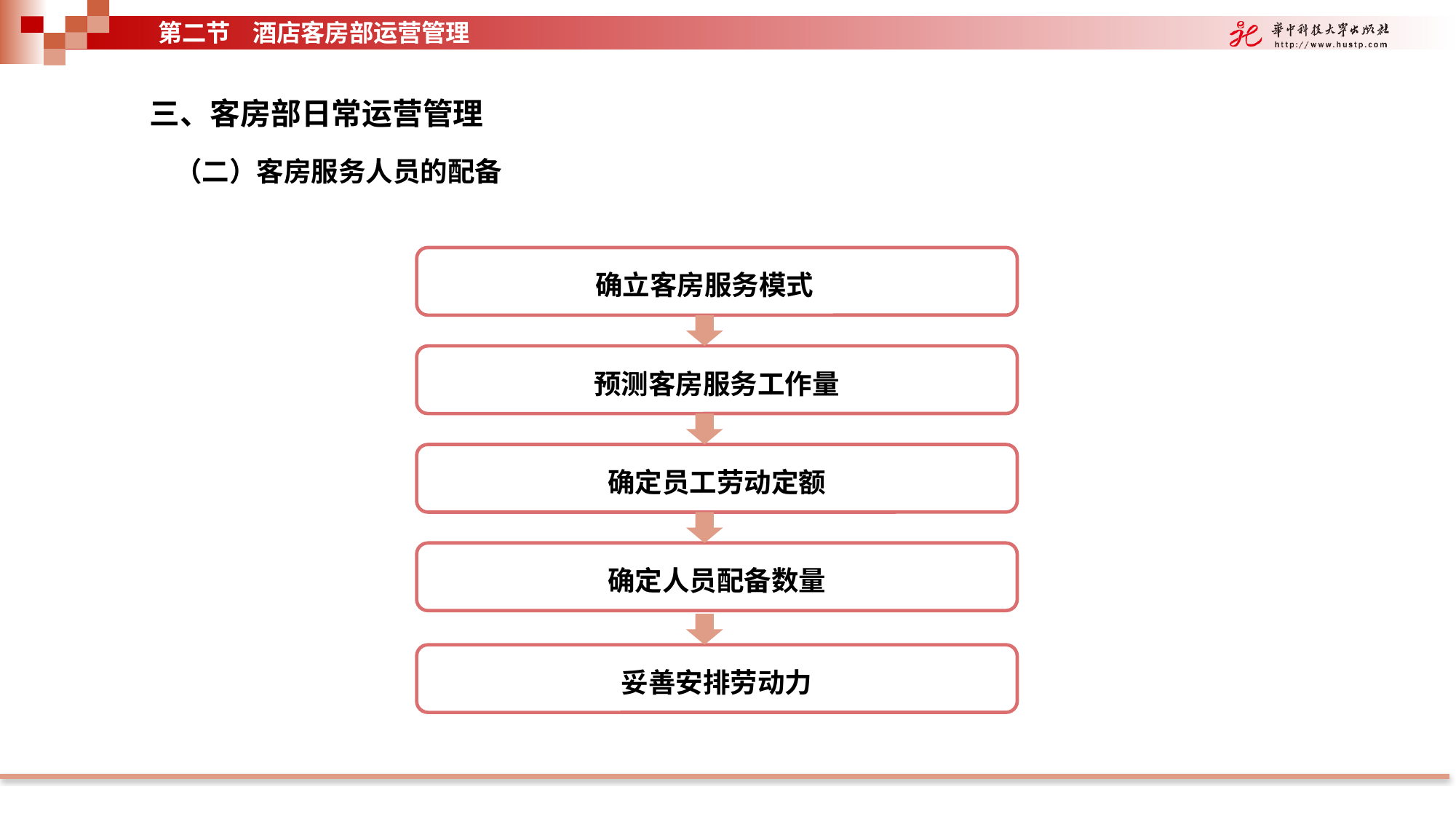

第二节    酒店客房部运营管理
三、客房部日常运营管理
（二）客房服务人员的配备

确立客房服务模式

预测客房服务工作量

确定员工劳动定额

确定人员配备数量

妥善安排劳动力